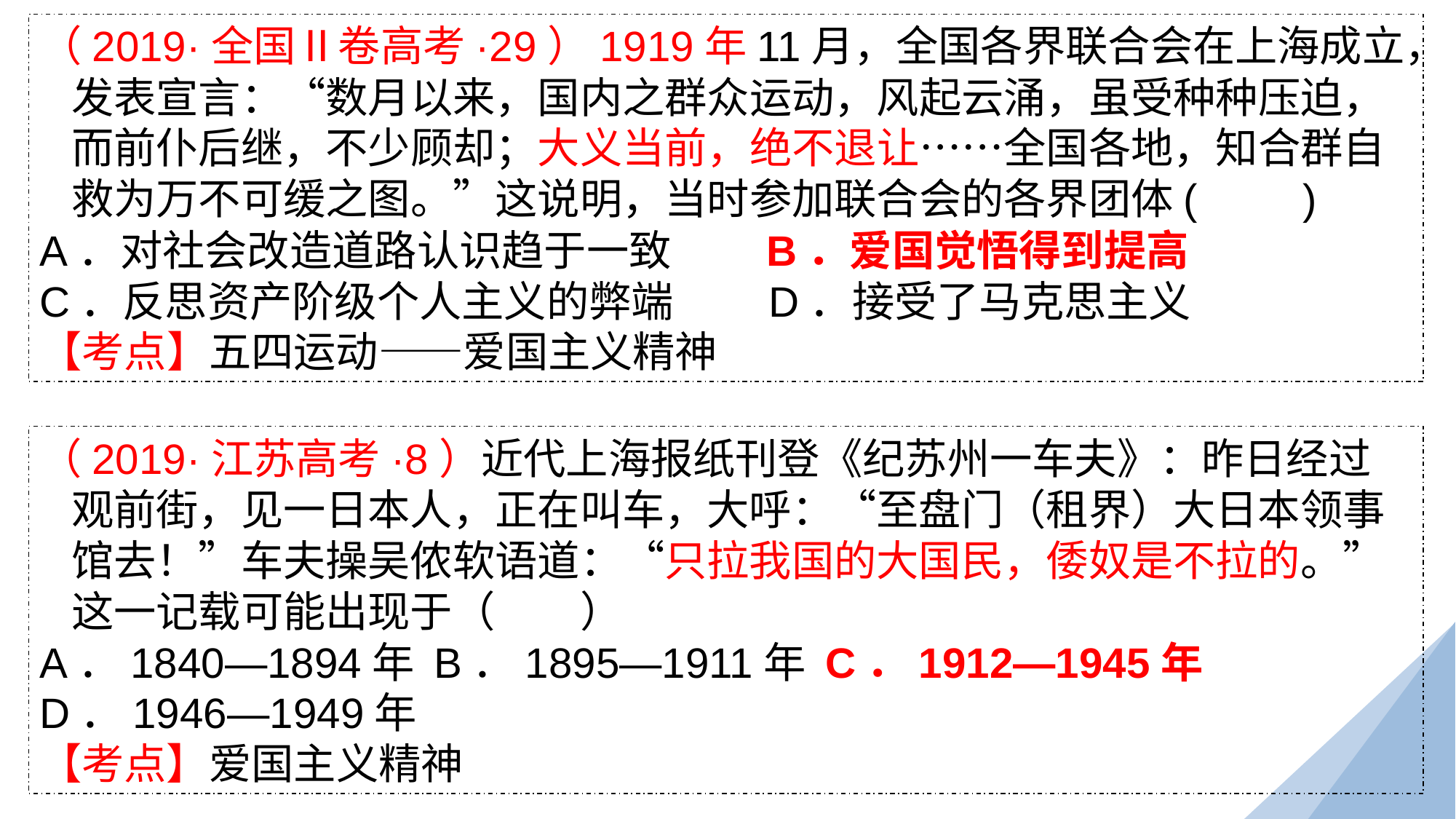

（2019·全国Ⅱ卷高考·29）1919年11月，全国各界联合会在上海成立，发表宣言：“数月以来，国内之群众运动，风起云涌，虽受种种压迫，而前仆后继，不少顾却；大义当前，绝不退让……全国各地，知合群自救为万不可缓之图。”这说明，当时参加联合会的各界团体(　　)
A．对社会改造道路认识趋于一致         B．爱国觉悟得到提高
C．反思资产阶级个人主义的弊端         D．接受了马克思主义
【考点】五四运动——爱国主义精神
（2019·江苏高考·8）近代上海报纸刊登《纪苏州一车夫》：昨日经过观前街，见一日本人，正在叫车，大呼：“至盘门（租界）大日本领事馆去！”车夫操吴侬软语道：“只拉我国的大国民，倭奴是不拉的。”这一记载可能出现于（　　）
A．1840—1894年 B．1895—1911年 C．1912—1945年  D．1946—1949年
【考点】爱国主义精神
19